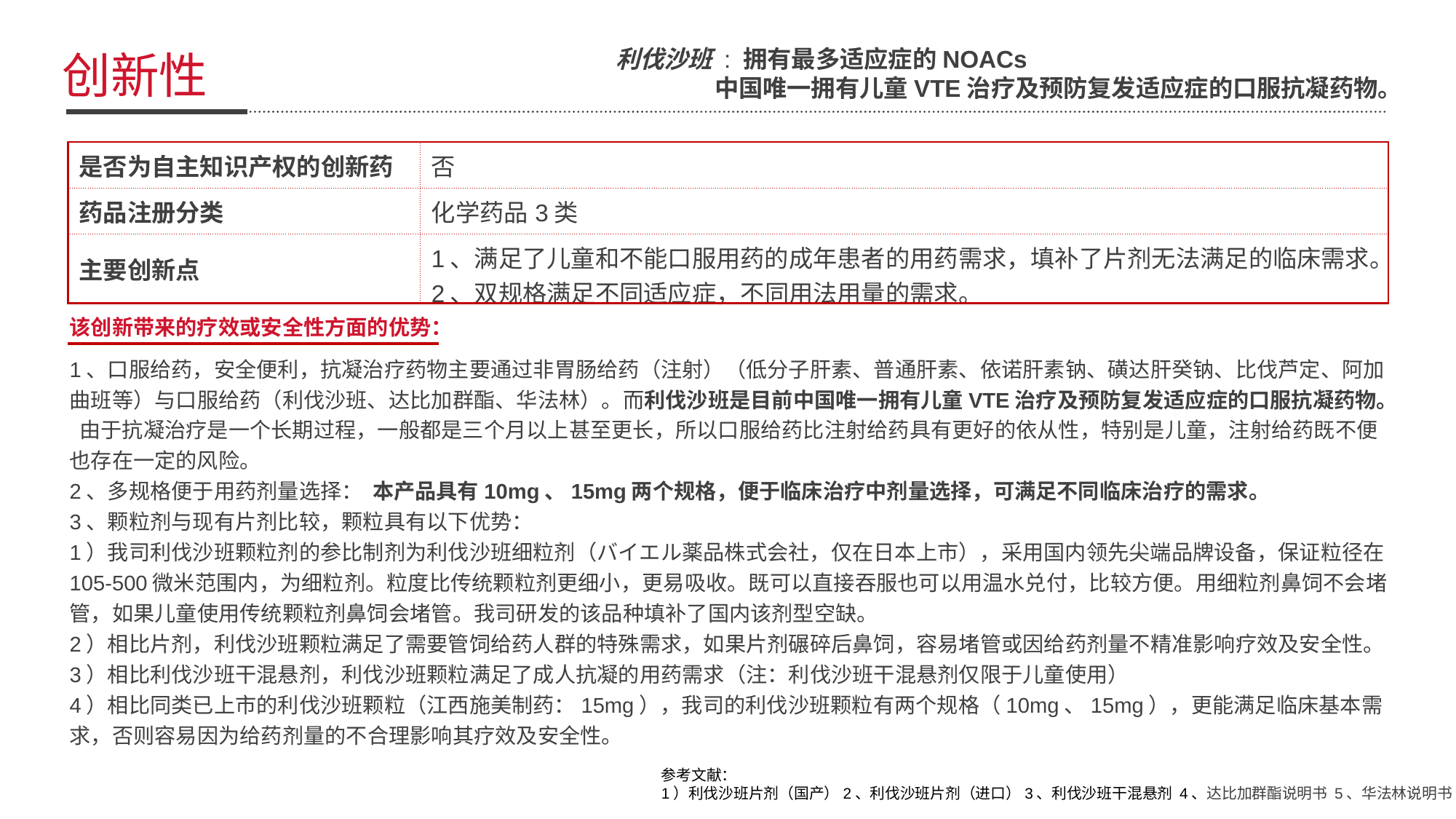

利伐沙班 : 拥有最多适应症的NOACs
                 中国唯一拥有儿童VTE治疗及预防复发适应症的口服抗凝药物。
创新性
| 是否为自主知识产权的创新药 | 否 |
| --- | --- |
| 药品注册分类 | 化学药品3类 |
| 主要创新点 | 1、满足了儿童和不能口服用药的成年患者的用药需求，填补了片剂无法满足的临床需求。 2、双规格满足不同适应症，不同用法用量的需求。 |
该创新带来的疗效或安全性方面的优势：
1、口服给药，安全便利，抗凝治疗药物主要通过非胃肠给药（注射）（低分子肝素、普通肝素、依诺肝素钠、磺达肝癸钠、比伐芦定、阿加曲班等）与口服给药（利伐沙班、达比加群酯、华法林）。而利伐沙班是目前中国唯一拥有儿童VTE治疗及预防复发适应症的口服抗凝药物。
 由于抗凝治疗是一个长期过程，一般都是三个月以上甚至更长，所以口服给药比注射给药具有更好的依从性，特别是儿童，注射给药既不便也存在一定的风险。
2、多规格便于用药剂量选择：  本产品具有10mg、15mg两个规格，便于临床治疗中剂量选择，可满足不同临床治疗的需求。
3、颗粒剂与现有片剂比较，颗粒具有以下优势：
1）我司利伐沙班颗粒剂的参比制剂为利伐沙班细粒剂（バイエル薬品株式会社，仅在日本上市），采用国内领先尖端品牌设备，保证粒径在105-500微米范围内，为细粒剂。粒度比传统颗粒剂更细小，更易吸收。既可以直接吞服也可以用温水兑付，比较方便。用细粒剂鼻饲不会堵管，如果儿童使用传统颗粒剂鼻饲会堵管。我司研发的该品种填补了国内该剂型空缺。
2）相比片剂，利伐沙班颗粒满足了需要管饲给药人群的特殊需求，如果片剂碾碎后鼻饲，容易堵管或因给药剂量不精准影响疗效及安全性。
3）相比利伐沙班干混悬剂，利伐沙班颗粒满足了成人抗凝的用药需求（注：利伐沙班干混悬剂仅限于儿童使用）
4）相比同类已上市的利伐沙班颗粒（江西施美制药：15mg），我司的利伐沙班颗粒有两个规格（10mg、15mg），更能满足临床基本需求，否则容易因为给药剂量的不合理影响其疗效及安全性。
参考文献：
1）利伐沙班片剂（国产）2、利伐沙班片剂（进口）3、利伐沙班干混悬剂 4、达比加群酯说明书 5、华法林说明书